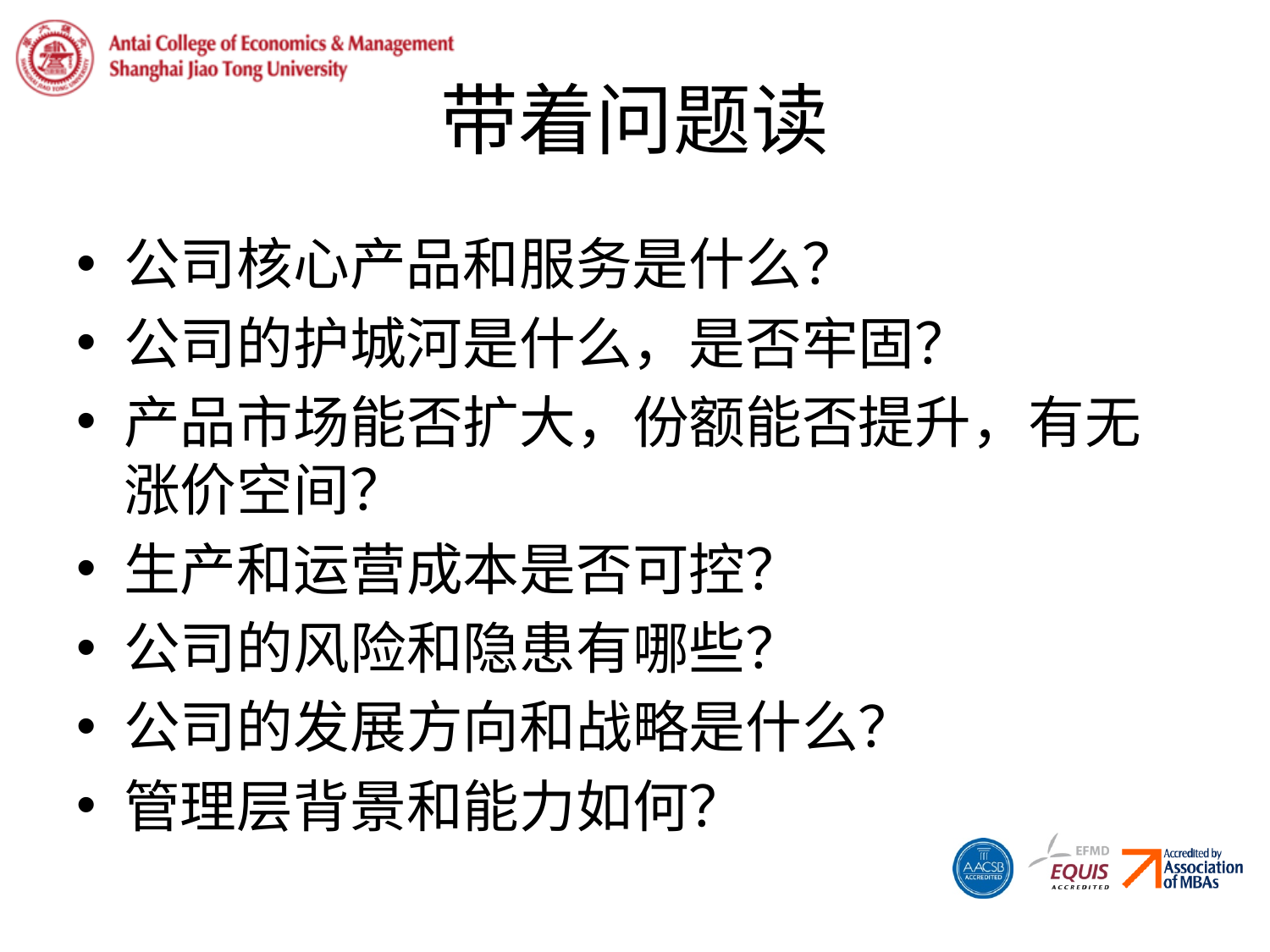

# 带着问题读
公司核心产品和服务是什么？
公司的护城河是什么，是否牢固？
产品市场能否扩大，份额能否提升，有无涨价空间？
生产和运营成本是否可控？
公司的风险和隐患有哪些？
公司的发展方向和战略是什么？
管理层背景和能力如何？